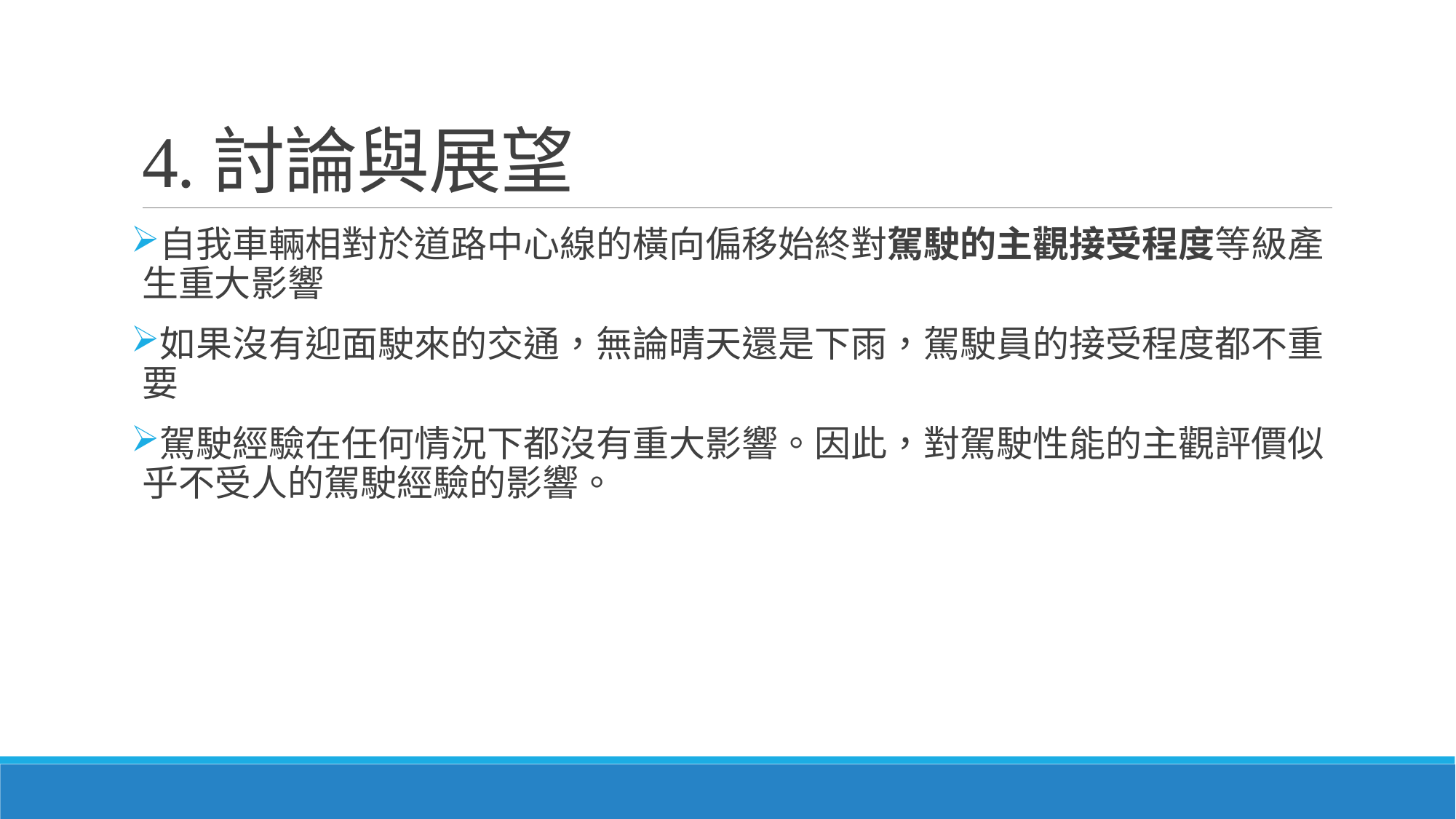

# 4.討論與展望
自我車輛相對於道路中心線的橫向偏移始終對駕駛的主觀接受程度等級產生重大影響
如果沒有迎面駛來的交通，無論晴天還是下雨，駕駛員的接受程度都不重要
駕駛經驗在任何情況下都沒有重大影響。因此，對駕駛性能的主觀評價似乎不受人的駕駛經驗的影響。